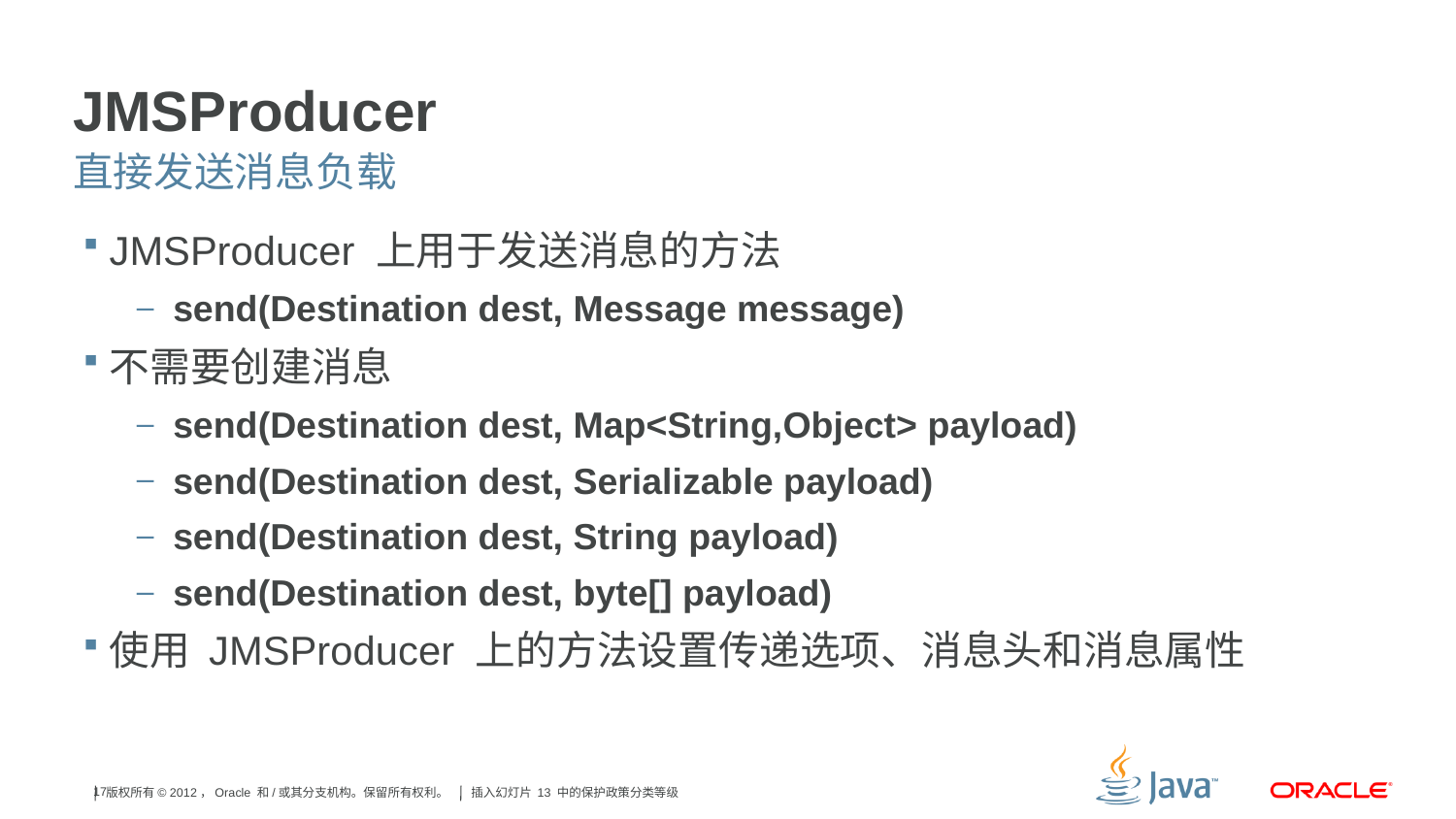

# JMSProducer
直接发送消息负载
JMSProducer 上用于发送消息的方法
send(Destination dest, Message message)
不需要创建消息
send(Destination dest, Map<String,Object> payload)
send(Destination dest, Serializable payload)
send(Destination dest, String payload)
send(Destination dest, byte[] payload)
使用 JMSProducer 上的方法设置传递选项、消息头和消息属性